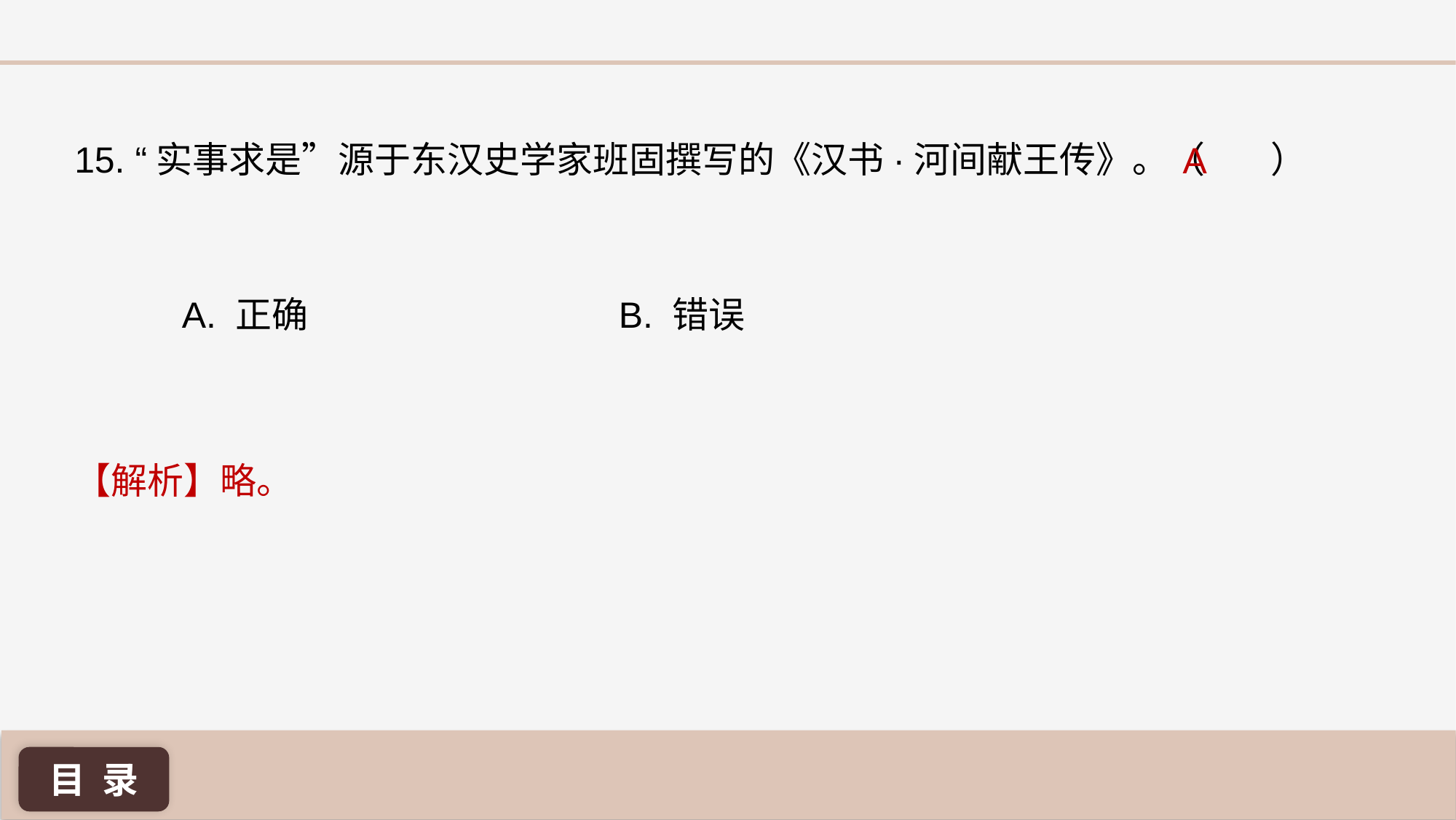

A
15. “实事求是”源于东汉史学家班固撰写的《汉书·河间献王传》。（        ）
A. 正确 			B. 错误
【解析】略。